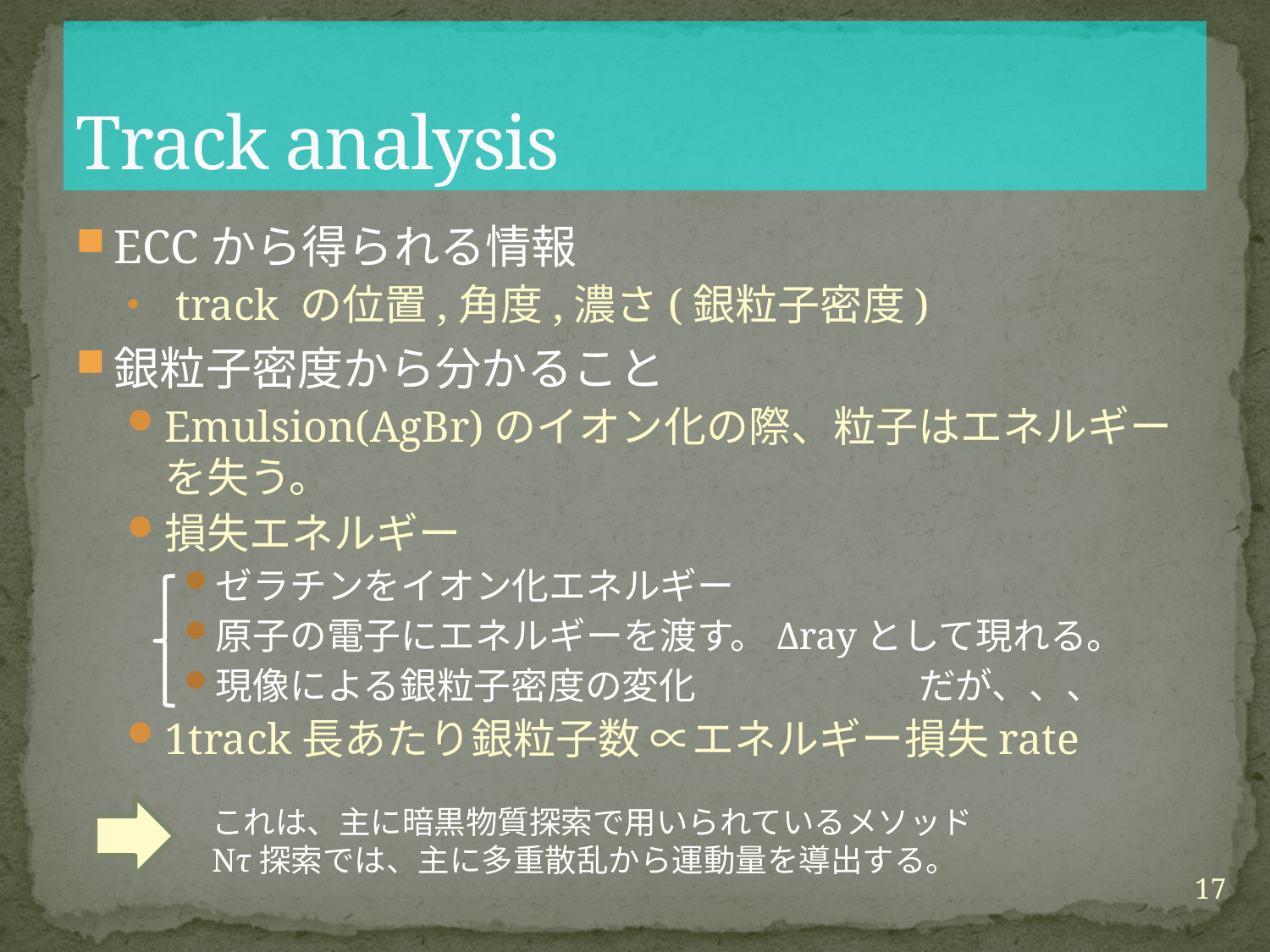

# Track analysis
ECCから得られる情報
 track の位置,角度,濃さ(銀粒子密度)
銀粒子密度から分かること
Emulsion(AgBr)のイオン化の際、粒子はエネルギーを失う。
損失エネルギー
ゼラチンをイオン化エネルギー
原子の電子にエネルギーを渡す。Δrayとして現れる。
現像による銀粒子密度の変化        　　　　 だが、、、
1track長あたり銀粒子数 ∝エネルギー損失rate

これは、主に暗黒物質探索で用いられているメソッド
Ντ探索では、主に多重散乱から運動量を導出する。
17